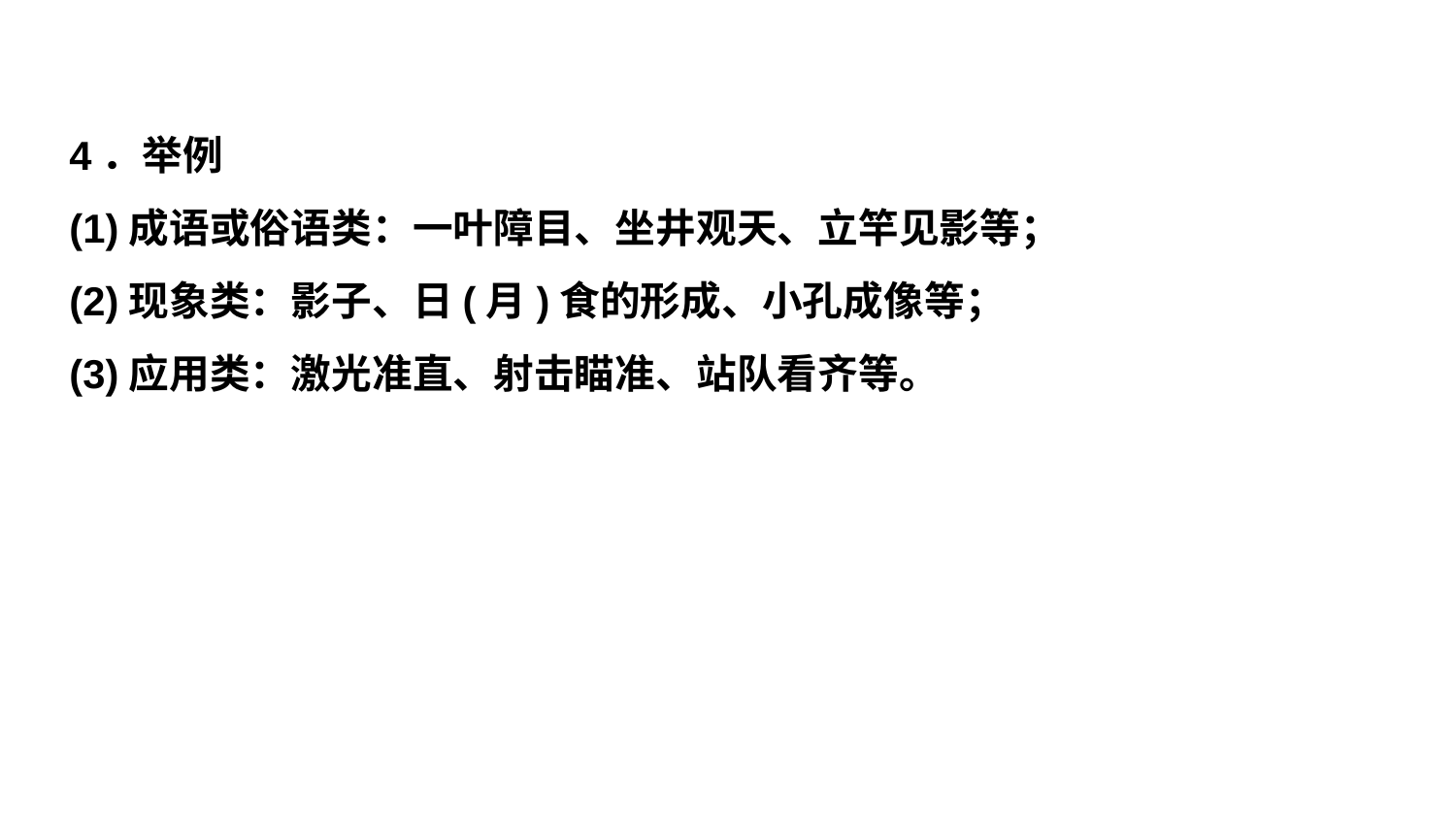

4．举例
(1)成语或俗语类：一叶障目、坐井观天、立竿见影等；
(2)现象类：影子、日(月)食的形成、小孔成像等；
(3)应用类：激光准直、射击瞄准、站队看齐等。